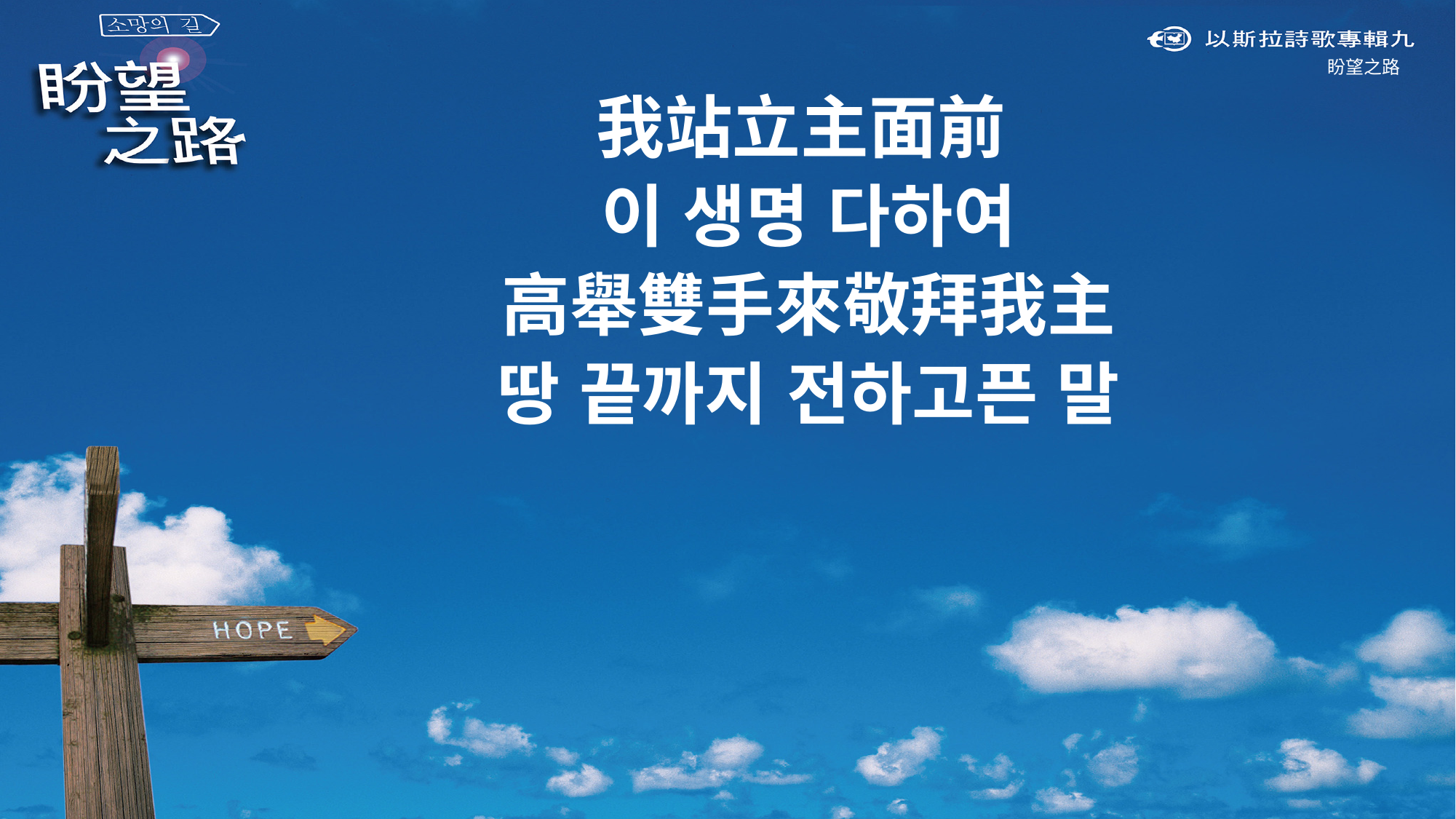

盼望之路
我站立主面前
이 생명 다하여
高舉雙手來敬拜我主
땅 끝까지 전하고픈 말